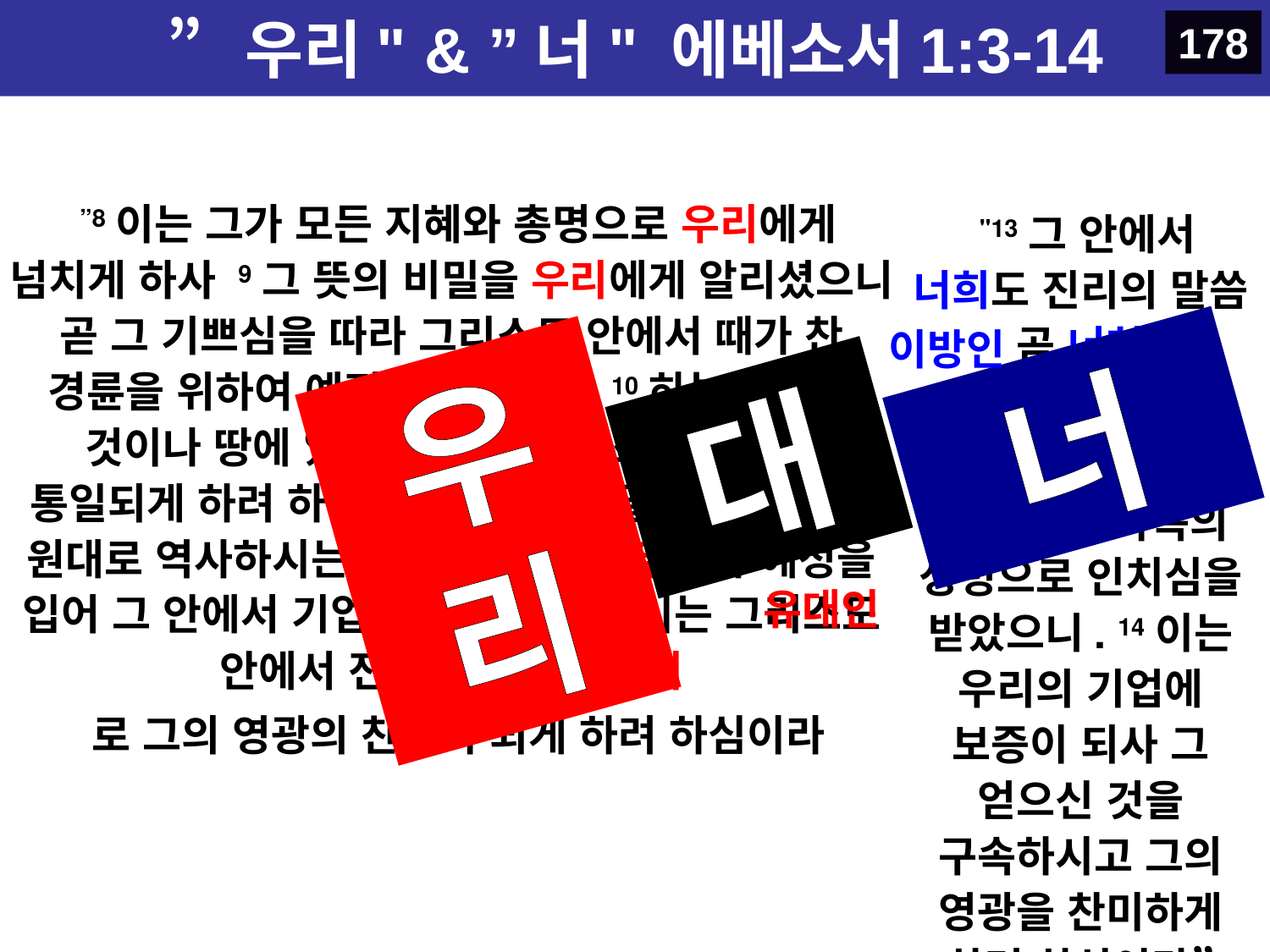

# ”우리" & ”너" 에베소서1:3-14
178
”8이는 그가 모든 지혜와 총명으로 우리에게 넘치게 하사 9그 뜻의 비밀을 우리에게 알리셨으니 곧 그 기쁘심을 따라 그리스도 안에서 때가 찬 경륜을 위하여 예정하신 것이니 10하늘에 있는 것이나 땅에 있는 것이 다 그리스도 안에서 통일되게 하려 하심이라.  11모든 일을 그 마음의 원대로 역사하시는 자의 뜻을 따라 우리가 예정을 입어 그 안에서 기업이 되었으니 12이는 그리스도 안에서 전부터 바라던 우리
로 그의 영광의 찬송이 되게 하려 하심이라
"13그 안에서 너희도 진리의 말씀 곧 너희
      의 구원의 복음을 듣고 그 안에 또한 믿어 약속의 성령으로 인치심을 받았으니. 14이는 우리의 기업에 보증이 되사 그 얻으신 것을 구속하시고 그의 영광을 찬미하게 하려 하심이라”
이방인
너
우리
대
유대인